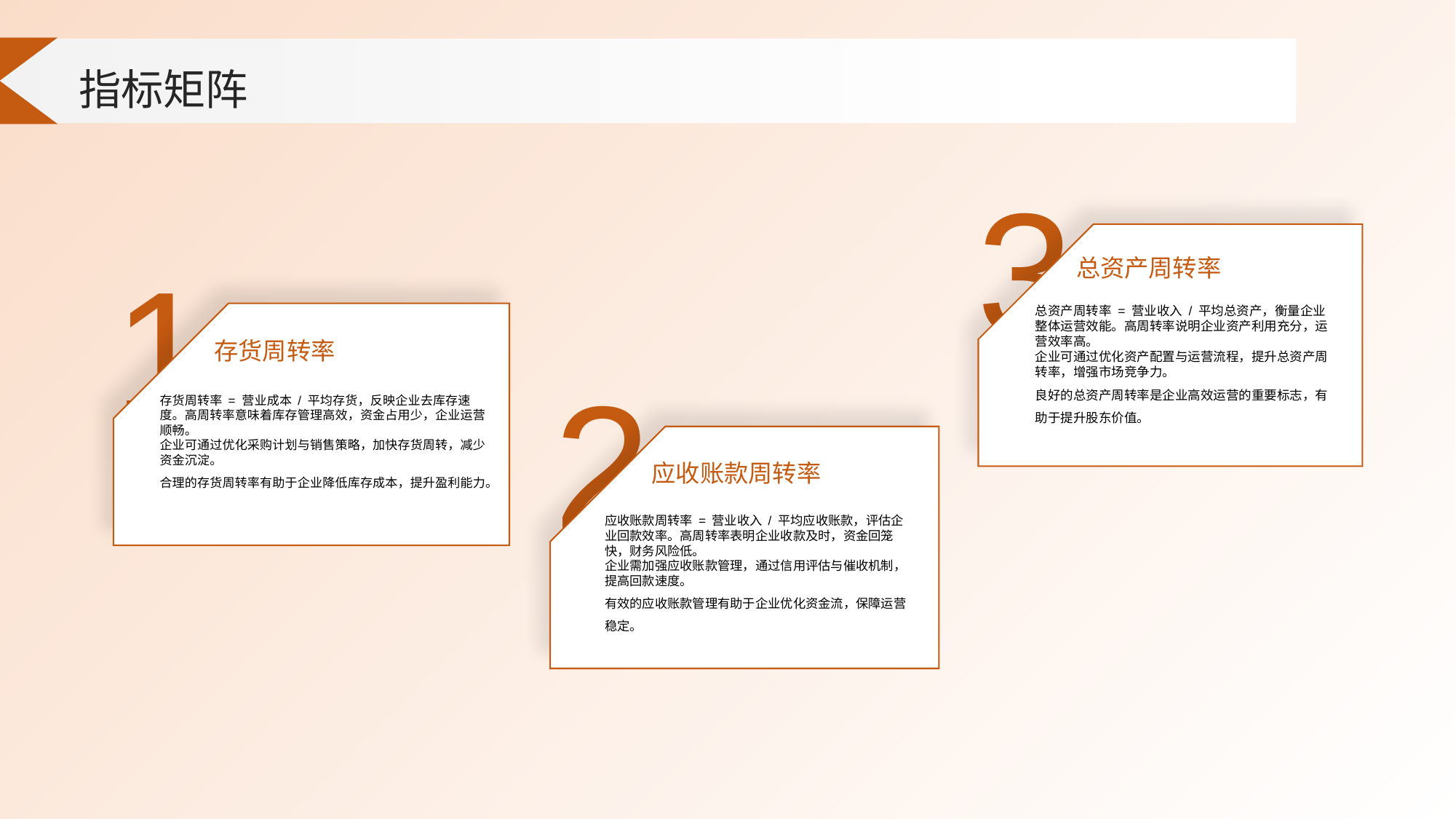

指标矩阵
3

1
总资产周转率
总资产周转率 = 营业收入 / 平均总资产，衡量企业整体运营效能。高周转率说明企业资产利用充分，运营效率高。
企业可通过优化资产配置与运营流程，提升总资产周转率，增强市场竞争力。
良好的总资产周转率是企业高效运营的重要标志，有助于提升股东价值。

存货周转率
2
存货周转率 = 营业成本 / 平均存货，反映企业去库存速度。高周转率意味着库存管理高效，资金占用少，企业运营顺畅。
企业可通过优化采购计划与销售策略，加快存货周转，减少资金沉淀。
合理的存货周转率有助于企业降低库存成本，提升盈利能力。

应收账款周转率
应收账款周转率 = 营业收入 / 平均应收账款，评估企业回款效率。高周转率表明企业收款及时，资金回笼快，财务风险低。
企业需加强应收账款管理，通过信用评估与催收机制，提高回款速度。
有效的应收账款管理有助于企业优化资金流，保障运营稳定。